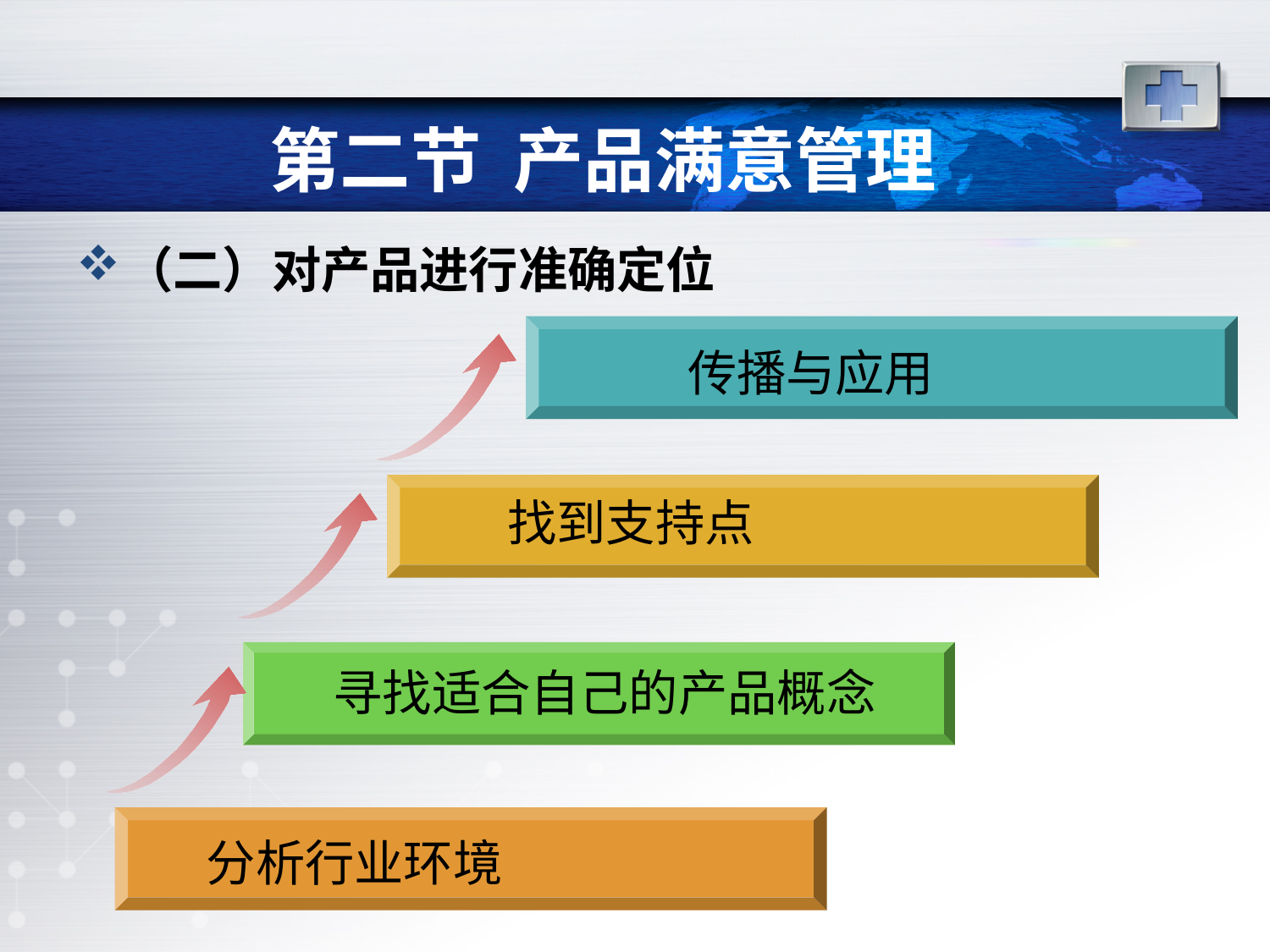

# 第二节  产品满意管理
（二）对产品进行准确定位

传播与应用

找到支持点

寻找适合自己的产品概念

分析行业环境